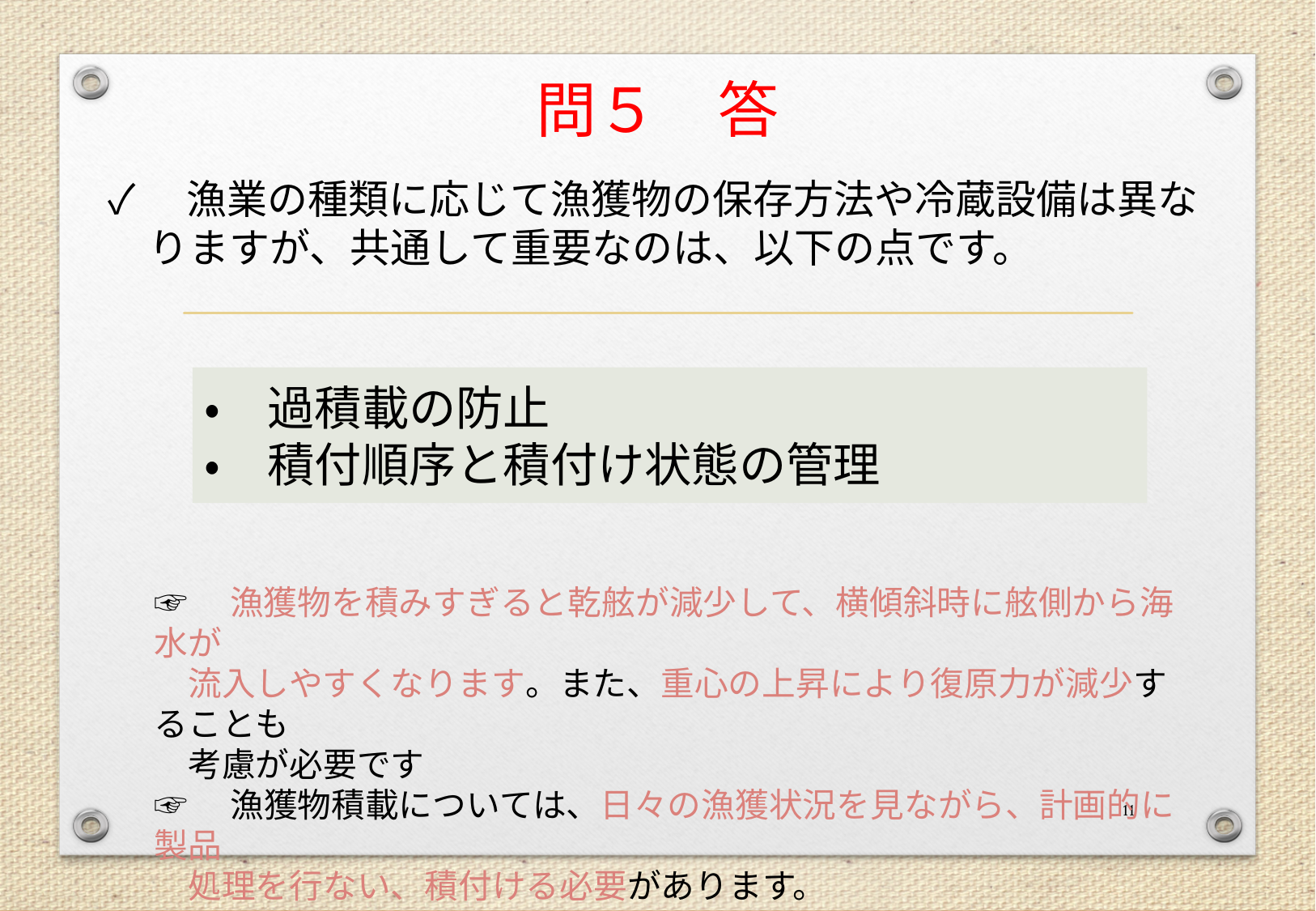

問５　答
✓　漁業の種類に応じて漁獲物の保存方法や冷蔵設備は異な
　りますが、共通して重要なのは、以下の点です。
・　過積載の防止
・　積付順序と積付け状態の管理
☞　漁獲物を積みすぎると乾舷が減少して、横傾斜時に舷側から海水が
　流入しやすくなります。また、重心の上昇により復原力が減少することも
　考慮が必要です
☞　漁獲物積載については、日々の漁獲状況を見ながら、計画的に製品
　処理を行ない、積付ける必要があります。
11